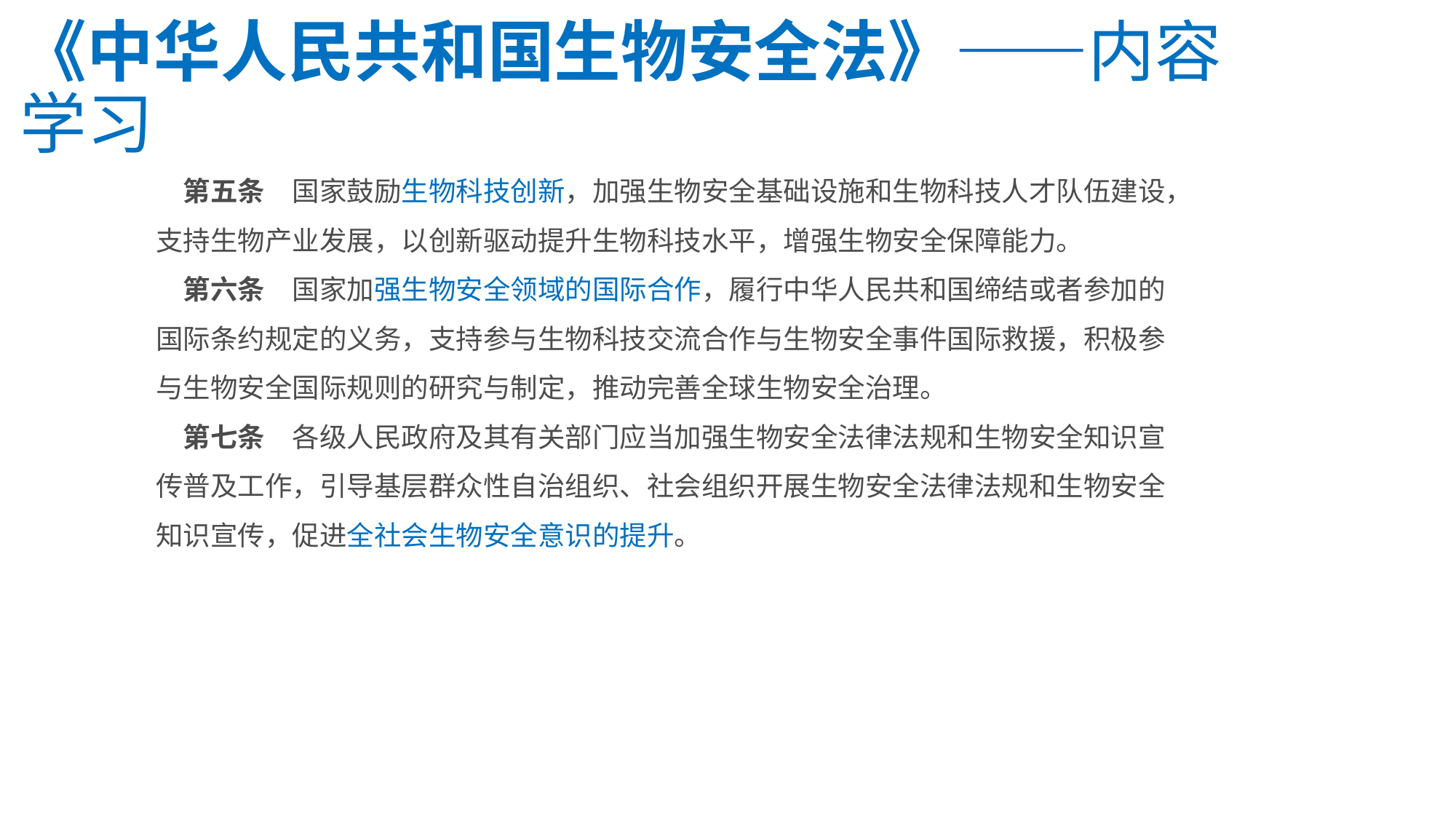

# 《中华人民共和国生物安全法》——内容学习
　第五条　国家鼓励生物科技创新，加强生物安全基础设施和生物科技人才队伍建设，支持生物产业发展，以创新驱动提升生物科技水平，增强生物安全保障能力。
　第六条　国家加强生物安全领域的国际合作，履行中华人民共和国缔结或者参加的国际条约规定的义务，支持参与生物科技交流合作与生物安全事件国际救援，积极参与生物安全国际规则的研究与制定，推动完善全球生物安全治理。
　第七条　各级人民政府及其有关部门应当加强生物安全法律法规和生物安全知识宣传普及工作，引导基层群众性自治组织、社会组织开展生物安全法律法规和生物安全知识宣传，促进全社会生物安全意识的提升。
50